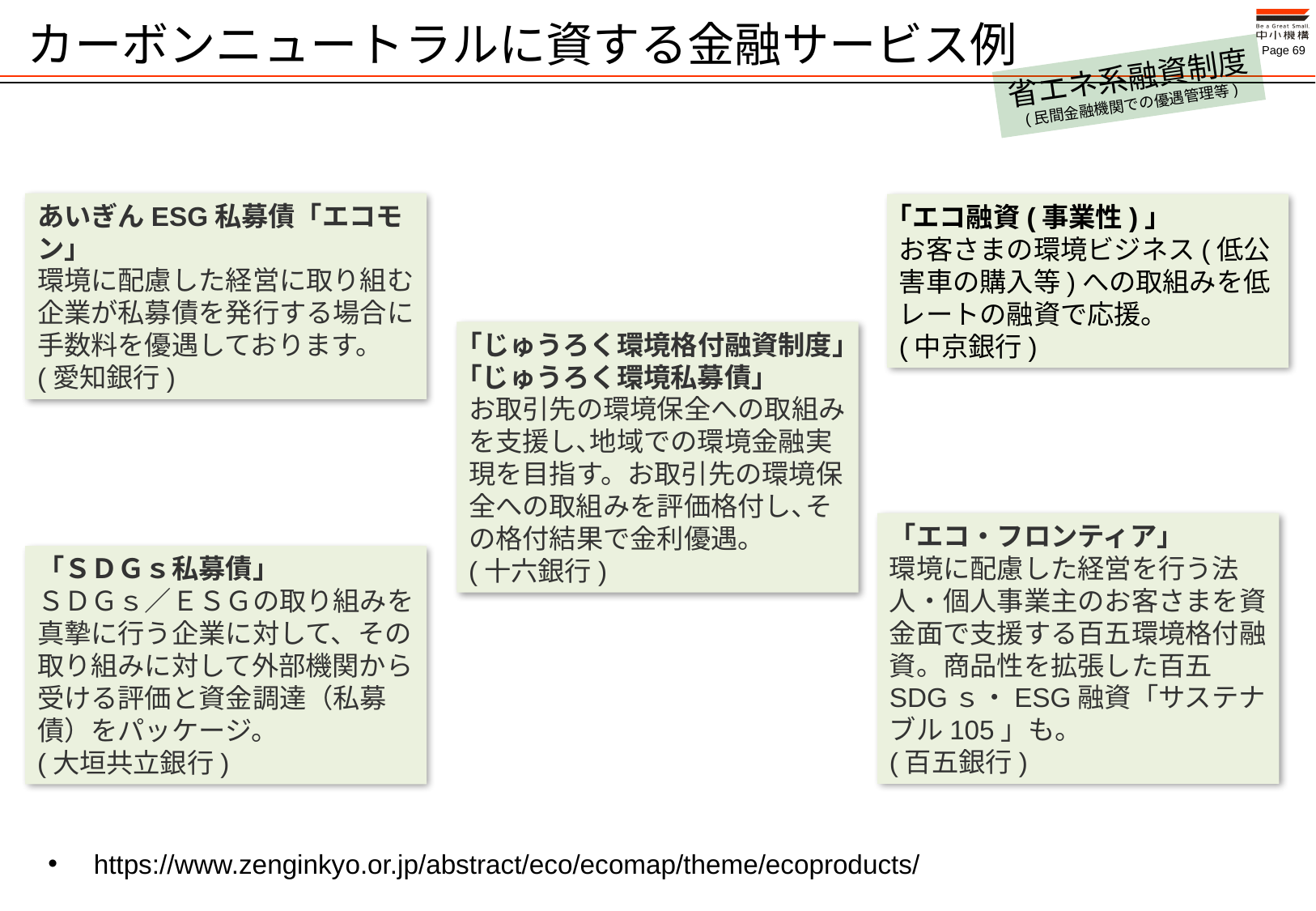

# カーボンニュートラルに資する金融サービス例
省エネ系融資制度
(民間金融機関での優遇管理等)
あいぎんESG私募債「エコモン」
環境に配慮した経営に取り組む企業が私募債を発行する場合に手数料を優遇しております。
(愛知銀行)
｢エコ融資(事業性)｣
お客さまの環境ビジネス(低公害車の購入等)への取組みを低レートの融資で応援。
(中京銀行)
｢じゅうろく環境格付融資制度｣｢じゅうろく環境私募債｣
お取引先の環境保全への取組みを支援し､地域での環境金融実現を目指す。お取引先の環境保全への取組みを評価格付し､その格付結果で金利優遇。
(十六銀行)
「エコ・フロンティア」
環境に配慮した経営を行う法人・個人事業主のお客さまを資金面で支援する百五環境格付融資。商品性を拡張した百五SDGｓ・ESG融資「サステナブル105」も。
(百五銀行)
「ＳＤＧｓ私募債」
ＳＤＧｓ／ＥＳＧの取り組みを真摯に行う企業に対して、その取り組みに対して外部機関から受ける評価と資金調達（私募債）をパッケージ。
(大垣共立銀行)
https://www.zenginkyo.or.jp/abstract/eco/ecomap/theme/ecoproducts/